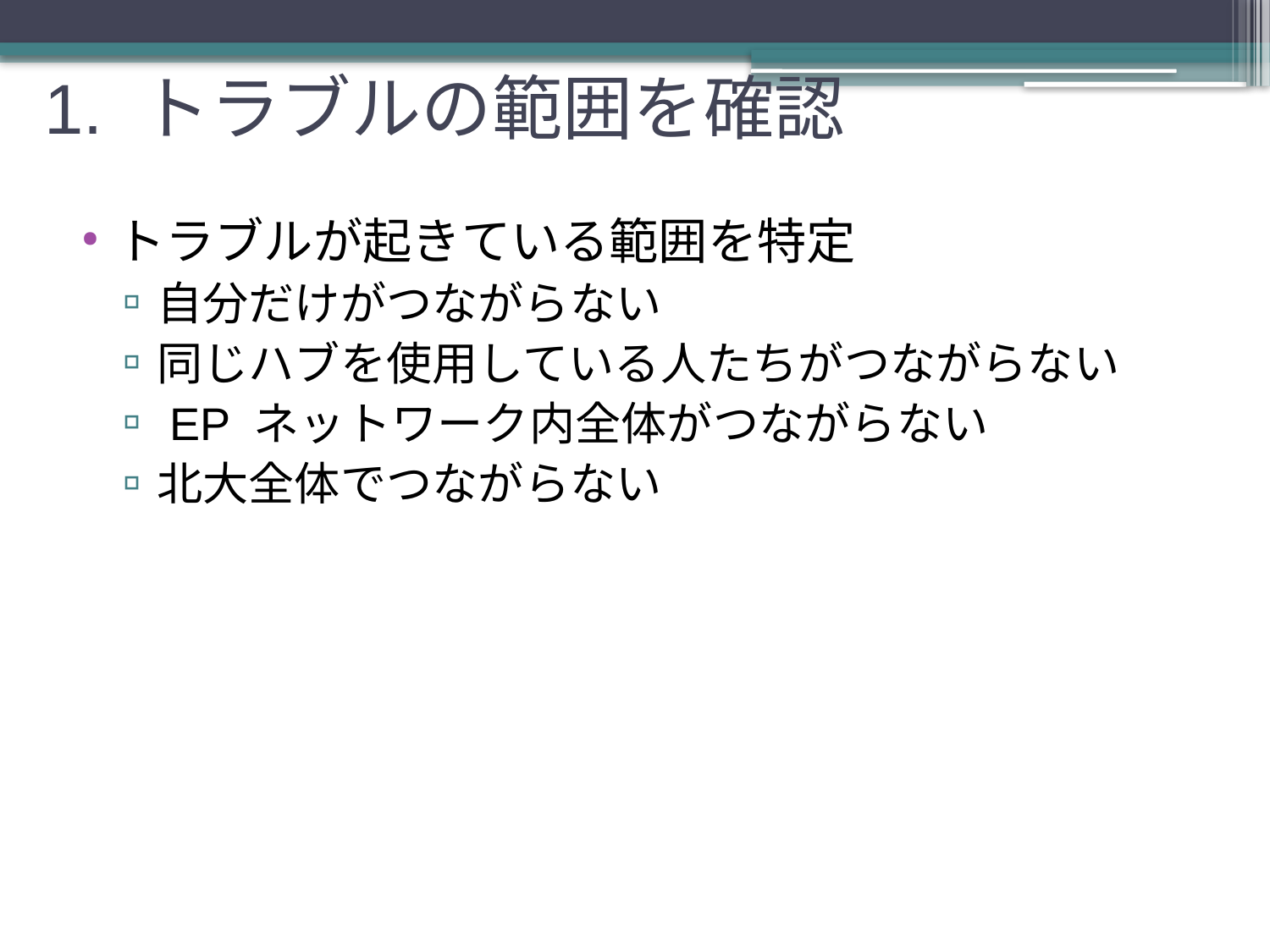

1. トラブルの範囲を確認
トラブルが起きている範囲を特定
自分だけがつながらない
同じハブを使用している人たちがつながらない
 EP ネットワーク内全体がつながらない
北大全体でつながらない